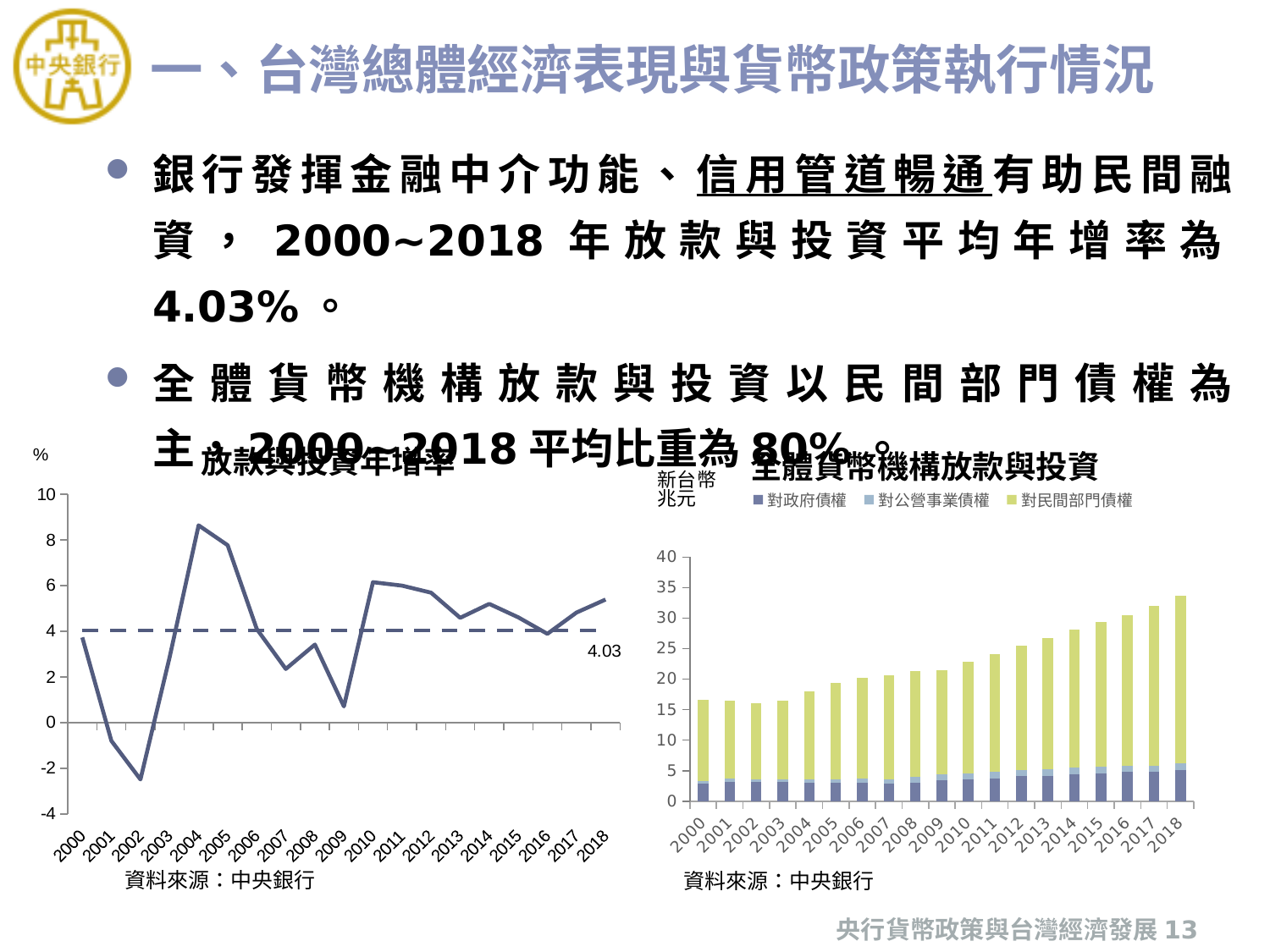

# 一、台灣總體經濟表現與貨幣政策執行情況
銀行發揮金融中介功能、信用管道暢通有助民間融資，2000~2018年放款與投資平均年增率為4.03%。
全體貨幣機構放款與投資以民間部門債權為主，2000~2018平均比重為80%。

### Chart: 全體貨幣機構放款與投資

| Category | 對政府債權 | 對公營事業債權 | 對民間部門債權 |
|---|---|---|---|
| 2000 | 2.8907 | 0.4394 | 13.2918 |
| 2001 | 3.1464 | 0.5194 | 12.8235 |
| 2002 | 3.1029 | 0.5373 | 12.4378 |
| 2003 | 3.1484 | 0.492 | 12.8947 |
| 2004 | 3.0305 | 0.5446 | 14.3889 |
| 2005 | 2.9651 | 0.6617 | 15.7335 |
| 2006 | 3.0337 | 0.6446 | 16.4756 |
| 2007 | 2.9209 | 0.7164 | 16.9896 |
| 2008 | 3.0407 | 0.998 | 17.2928 |
| 2009 | 3.4691 | 0.9167 | 17.0965 |
| 2010 | 3.5833 | 0.9769 | 18.2435 |
| 2011 | 3.7454 | 1.0442 | 19.3834 |
| 2012 | 4.105 | 1.0654 | 20.3784 |
| 2013 | 4.18 | 1.1098 | 21.4309 |
| 2014 | 4.4033 | 1.0585 | 22.6488 |
| 2015 | 4.6186 | 1.0761 | 23.7117 |
| 2016 | 4.8717 | 0.9715 | 24.7059 |
| 2017 | 4.8224 | 1.0196 | 26.1808 |
| 2018 | 5.0835 | 1.0883 | 27.5757 |

### Chart: 放款與投資年增率

| Category |  |  |
|---|---|---|
| 2000 | 3.73 | 4.032105263157895 |
| 2001 | -0.8 | 4.032105263157895 |
| 2002 | -2.49 | 4.032105263157895 |
| 2003 | 2.84 | 4.032105263157895 |
| 2004 | 8.64 | 4.032105263157895 |
| 2005 | 7.77 | 4.032105263157895 |
| 2006 | 4.1 | 4.032105263157895 |
| 2007 | 2.35 | 4.032105263157895 |
| 2008 | 3.42 | 4.032105263157895 |
| 2009 | 0.71 | 4.032105263157895 |
| 2010 | 6.15 | 4.032105263157895 |
| 2011 | 6.0 | 4.032105263157895 |
| 2012 | 5.69 | 4.032105263157895 |
| 2013 | 4.59 | 4.032105263157895 |
| 2014 | 5.2 | 4.032105263157895 |
| 2015 | 4.61 | 4.032105263157895 |
| 2016 | 3.89 | 4.032105263157895 |
| 2017 | 4.82 | 4.032105263157895 |
| 2018 | 5.39 | 4.032105263157895 |
資料來源：中央銀行
資料來源：中央銀行
央行貨幣政策與台灣經濟發展
13